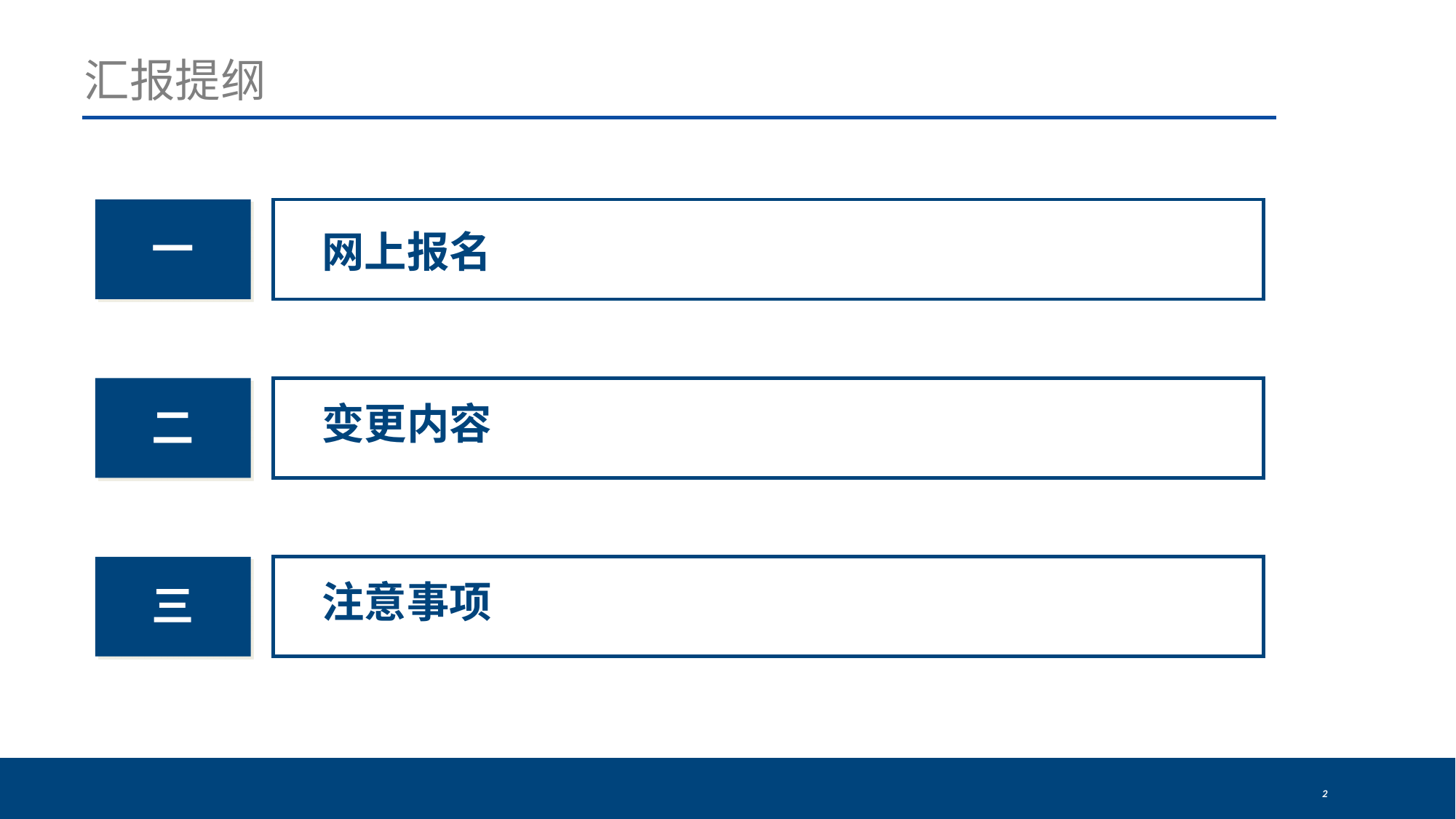

# 汇报提纲

一
    网上报名

二
    变更内容

三
    注意事项
2